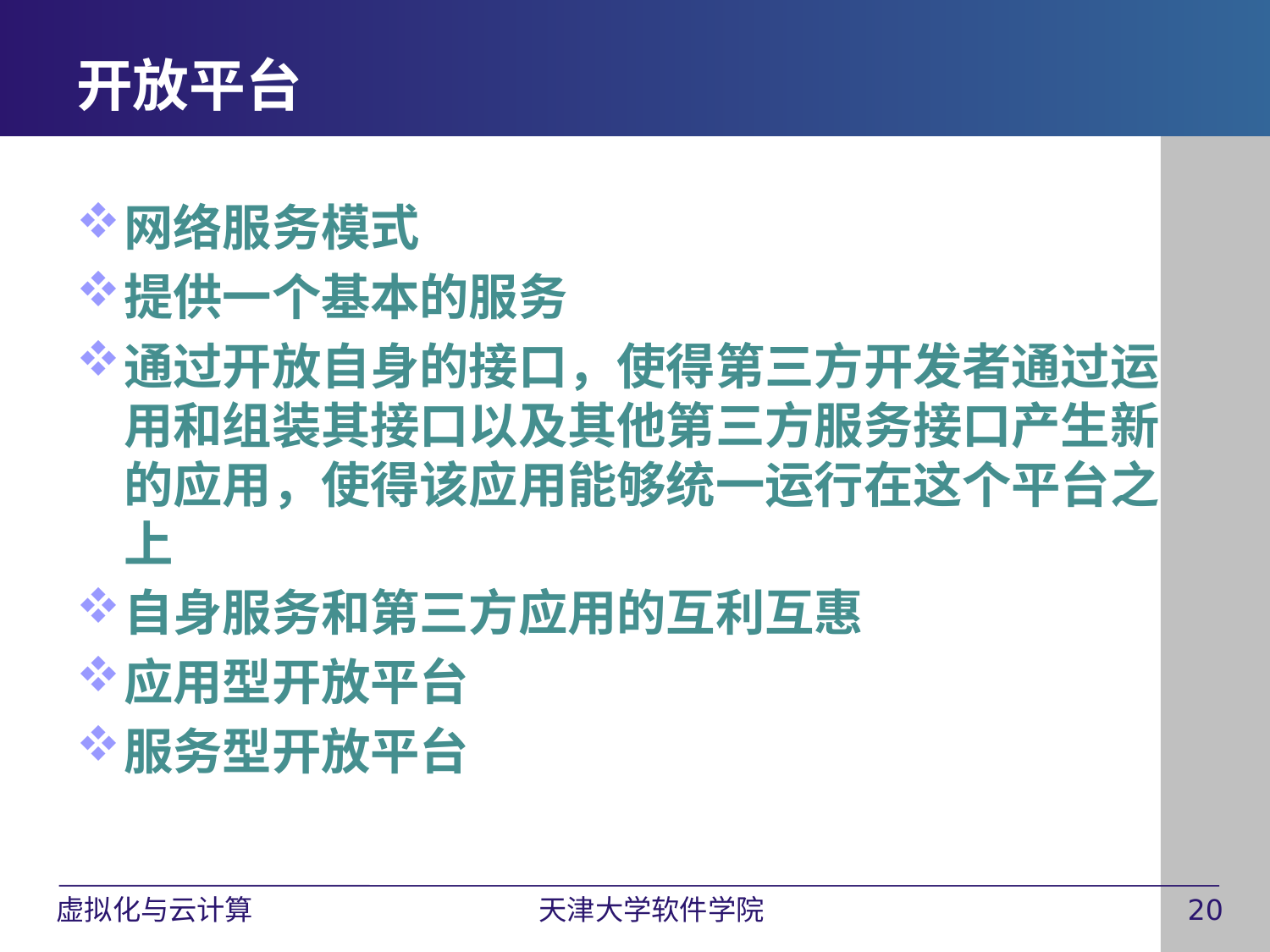

# 开放平台
网络服务模式
提供一个基本的服务
通过开放自身的接口，使得第三方开发者通过运用和组装其接口以及其他第三方服务接口产生新的应用，使得该应用能够统一运行在这个平台之上
自身服务和第三方应用的互利互惠
应用型开放平台
服务型开放平台